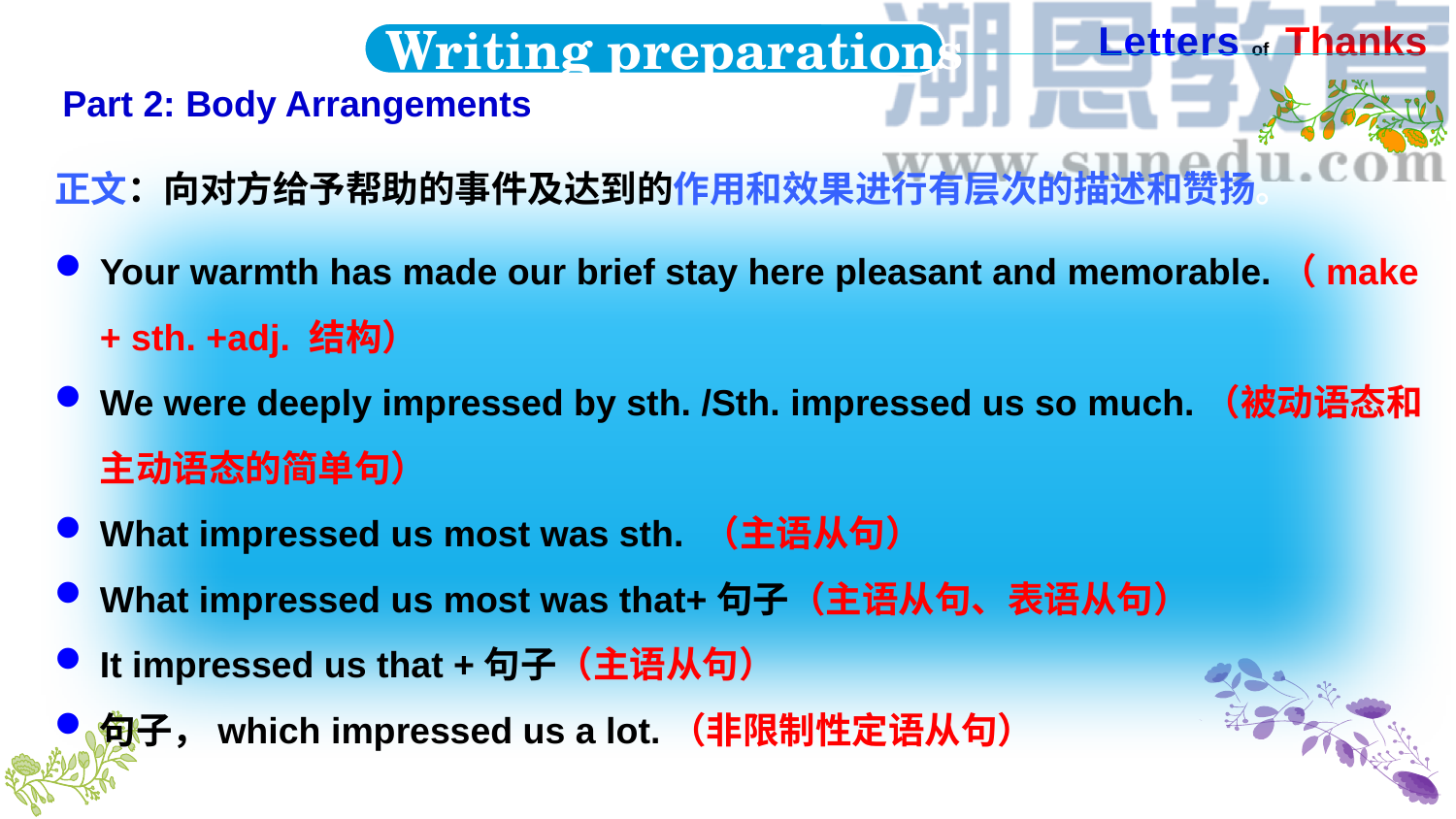

Writing preparations
Part 2: Body Arrangements

正文：向对方给予帮助的事件及达到的作用和效果进行有层次的描述和赞扬。
Your warmth has made our brief stay here pleasant and memorable.（make + sth. +adj. 结构）
We were deeply impressed by sth. /Sth. impressed us so much.（被动语态和主动语态的简单句）
What impressed us most was sth. （主语从句）
What impressed us most was that+句子（主语从句、表语从句）
It impressed us that +句子（主语从句）
句子，which impressed us a lot.（非限制性定语从句）